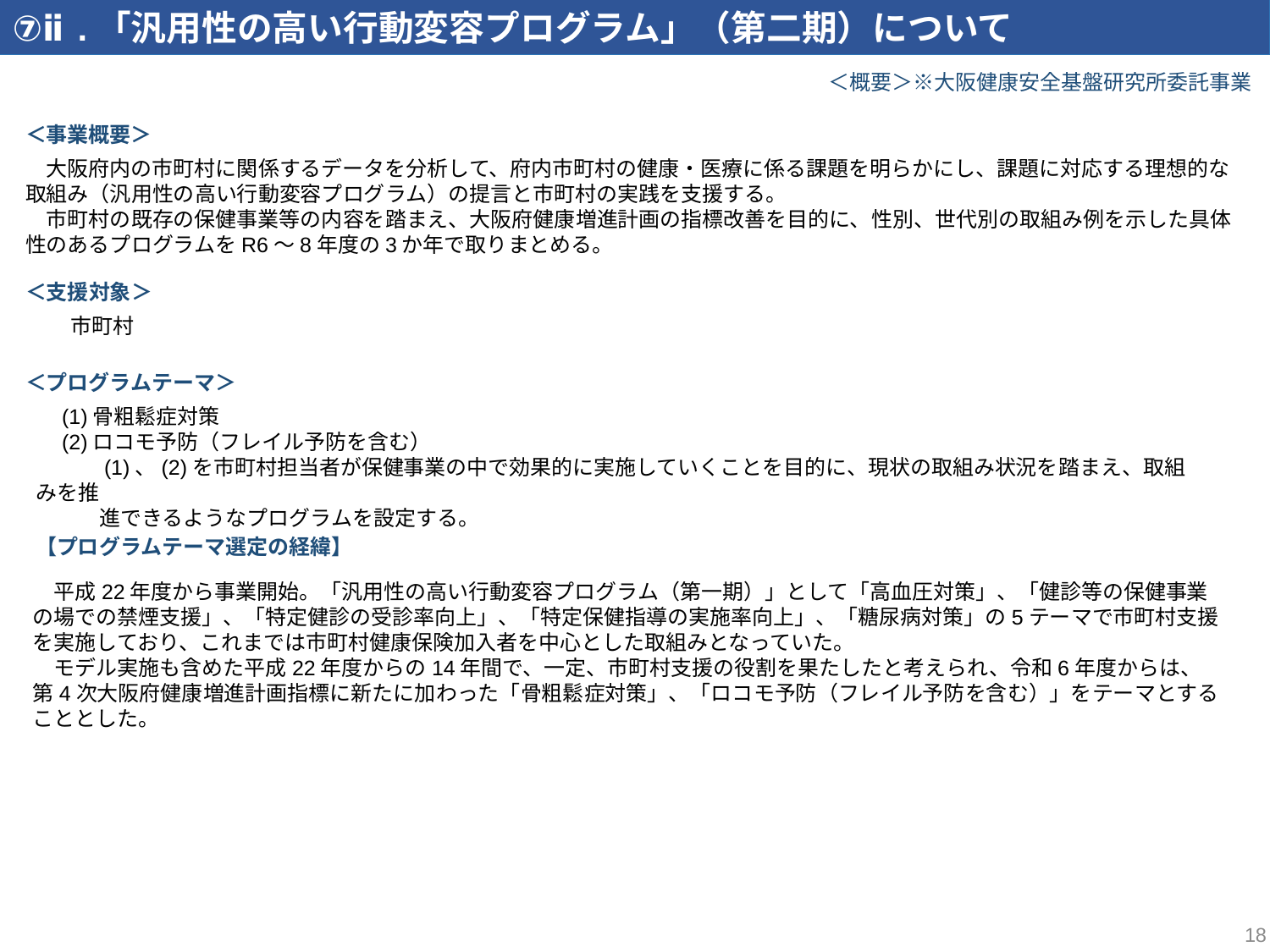

⑦ⅱ.「汎用性の高い行動変容プログラム」（第二期）について
＜概要＞※大阪健康安全基盤研究所委託事業
＜事業概要＞
　大阪府内の市町村に関係するデータを分析して、府内市町村の健康・医療に係る課題を明らかにし、課題に対応する理想的な取組み（汎用性の高い行動変容プログラム）の提言と市町村の実践を支援する。
　市町村の既存の保健事業等の内容を踏まえ、大阪府健康増進計画の指標改善を目的に、性別、世代別の取組み例を示した具体性のあるプログラムをR6～8年度の3か年で取りまとめる。
＜支援対象＞
　市町村
＜プログラムテーマ＞
　(1)骨粗鬆症対策
　(2)ロコモ予防（フレイル予防を含む）
　　　(1)、(2)を市町村担当者が保健事業の中で効果的に実施していくことを目的に、現状の取組み状況を踏まえ、取組みを推
　　　進できるようなプログラムを設定する。
【プログラムテーマ選定の経緯】
　平成22年度から事業開始。「汎用性の高い行動変容プログラム（第一期）」として「高血圧対策」、「健診等の保健事業の場での禁煙支援」、「特定健診の受診率向上」、「特定保健指導の実施率向上」、「糖尿病対策」の5テーマで市町村支援を実施しており、これまでは市町村健康保険加入者を中心とした取組みとなっていた。
　モデル実施も含めた平成22年度からの14年間で、一定、市町村支援の役割を果たしたと考えられ、令和6年度からは、
第4次大阪府健康増進計画指標に新たに加わった「骨粗鬆症対策」、「ロコモ予防（フレイル予防を含む）」をテーマとすることとした。
18